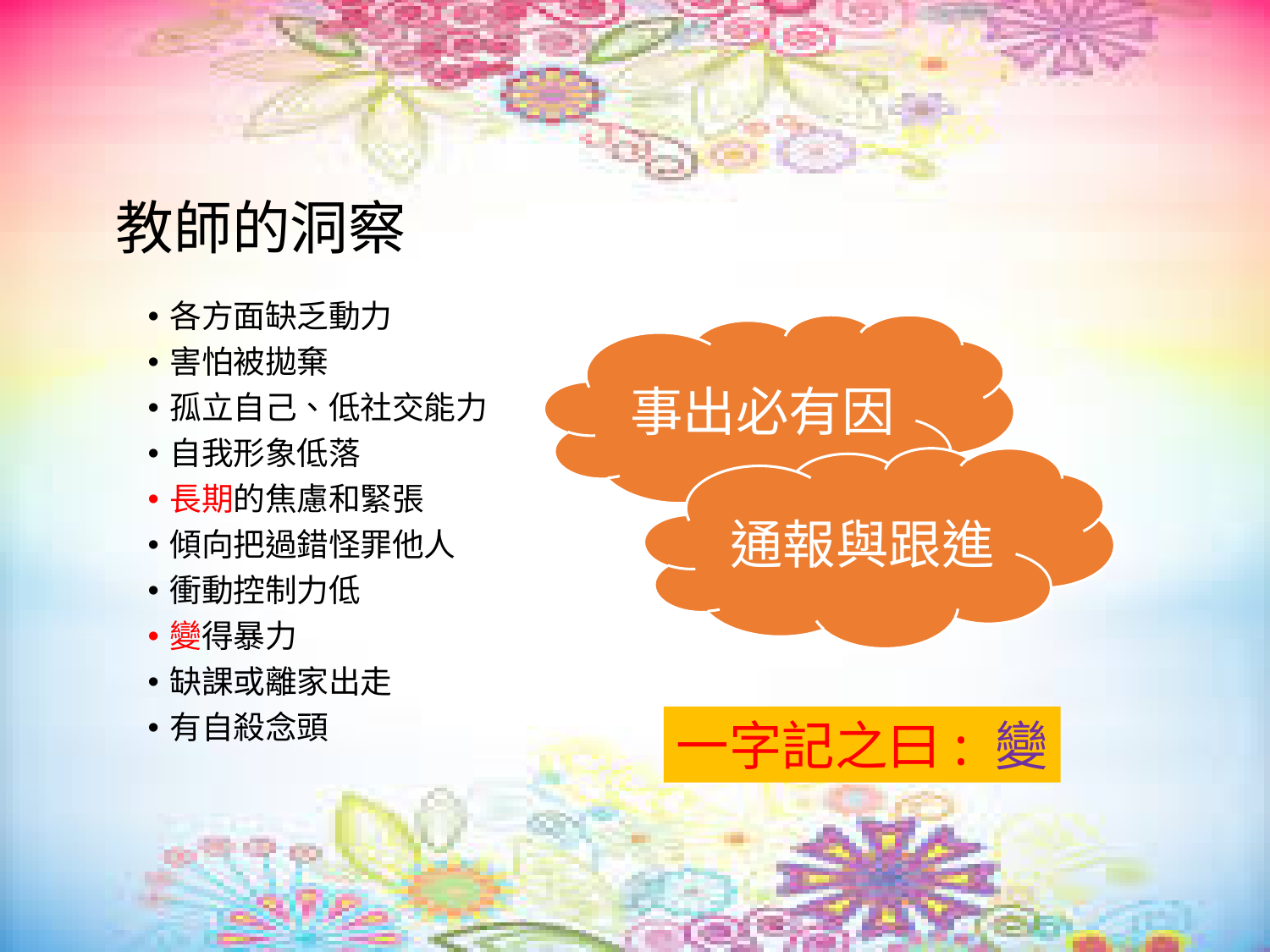

# 教師的洞察
各方面缺乏動力
害怕被拋棄
孤立自己、低社交能力
自我形象低落
長期的焦慮和緊張
傾向把過錯怪罪他人
衝動控制力低
變得暴力
缺課或離家出走
有自殺念頭
事出必有因
通報與跟進
一字記之曰: 變